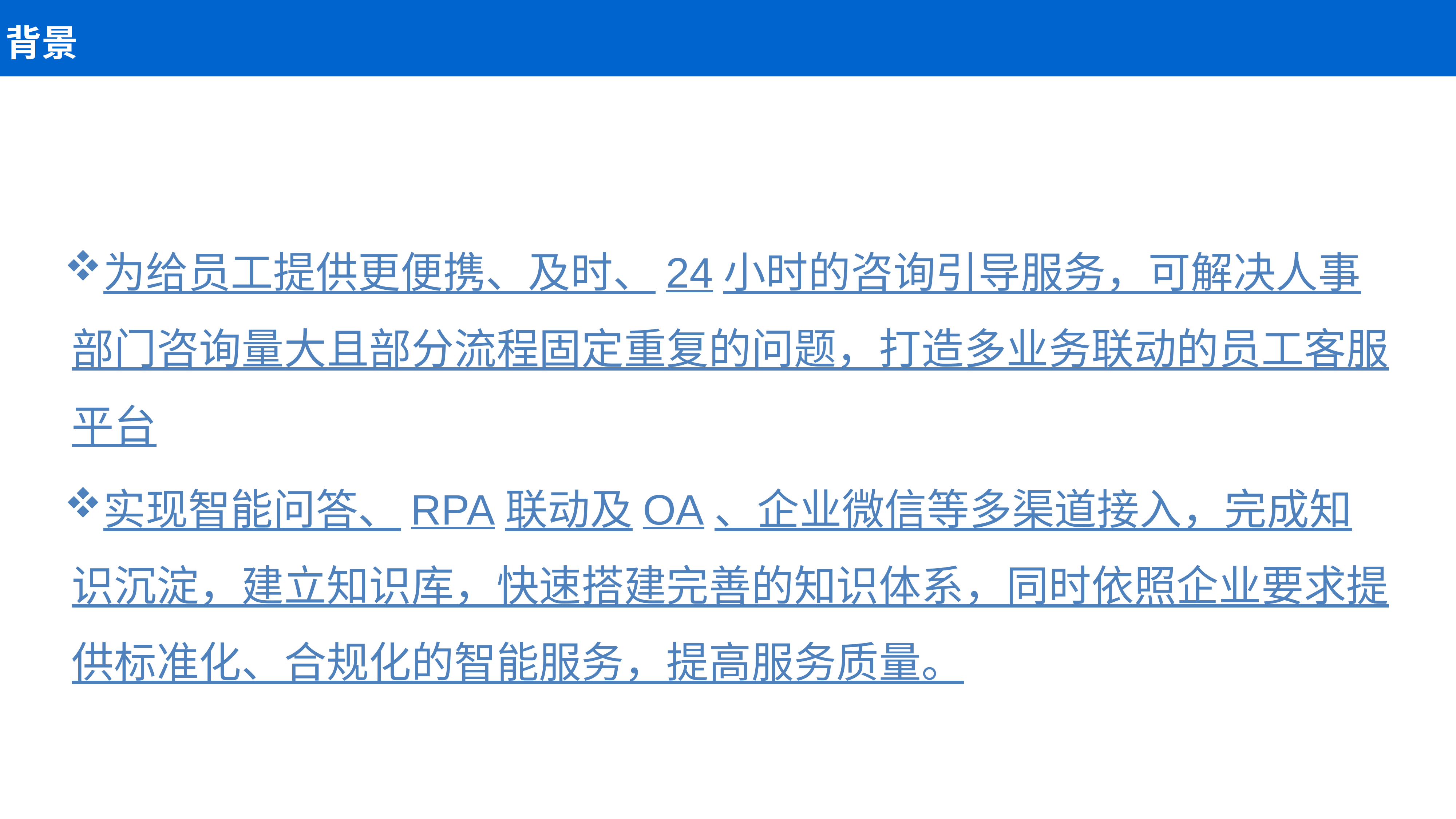

背景
为给员工提供更便携、及时、24小时的咨询引导服务，可解决人事部门咨询量大且部分流程固定重复的问题，打造多业务联动的员工客服平台
实现智能问答、RPA联动及OA、企业微信等多渠道接入，完成知识沉淀，建立知识库，快速搭建完善的知识体系，同时依照企业要求提供标准化、合规化的智能服务，提高服务质量。